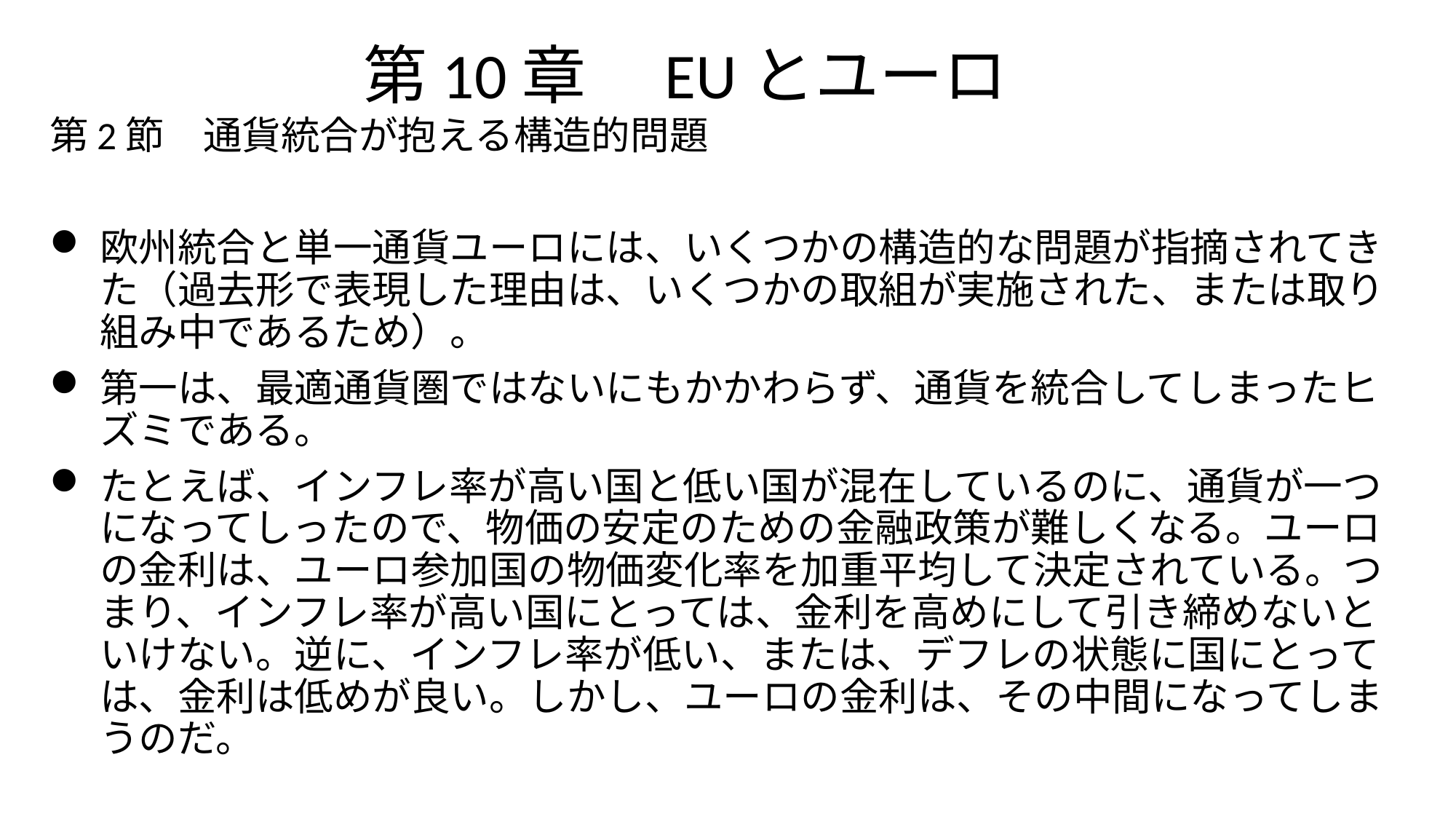

# 第10章　EUとユーロ
第2節　通貨統合が抱える構造的問題

欧州統合と単一通貨ユーロには、いくつかの構造的な問題が指摘されてきた（過去形で表現した理由は、いくつかの取組が実施された、または取り組み中であるため）。
第一は、最適通貨圏ではないにもかかわらず、通貨を統合してしまったヒズミである。
たとえば、インフレ率が高い国と低い国が混在しているのに、通貨が一つになってしったので、物価の安定のための金融政策が難しくなる。ユーロの金利は、ユーロ参加国の物価変化率を加重平均して決定されている。つまり、インフレ率が高い国にとっては、金利を高めにして引き締めないといけない。逆に、インフレ率が低い、または、デフレの状態に国にとっては、金利は低めが良い。しかし、ユーロの金利は、その中間になってしまうのだ。